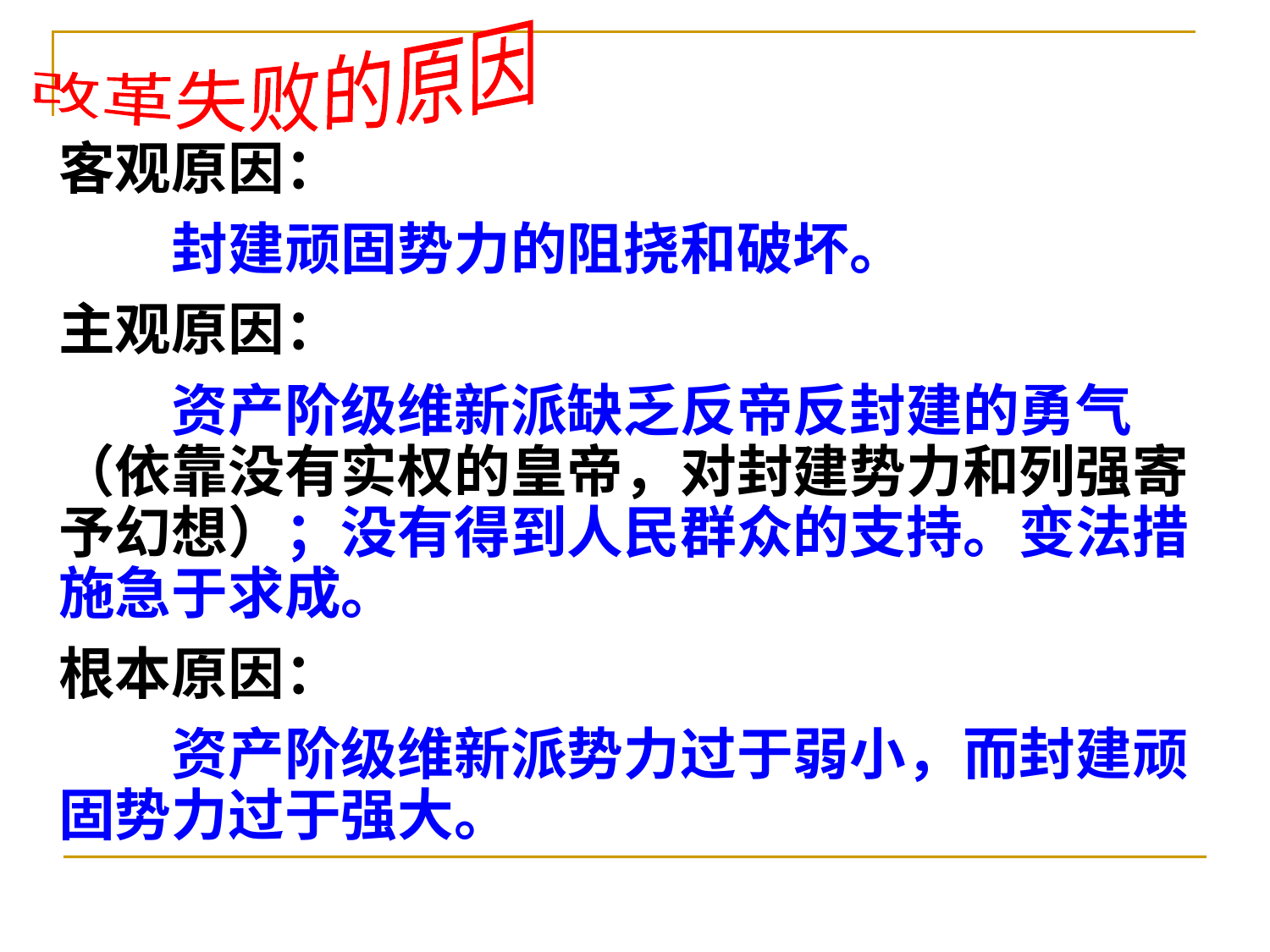

改革失败的原因
客观原因：
　　封建顽固势力的阻挠和破坏。
主观原因：
　　资产阶级维新派缺乏反帝反封建的勇气（依靠没有实权的皇帝，对封建势力和列强寄予幻想）；没有得到人民群众的支持。变法措施急于求成。
根本原因：
　　资产阶级维新派势力过于弱小，而封建顽固势力过于强大。